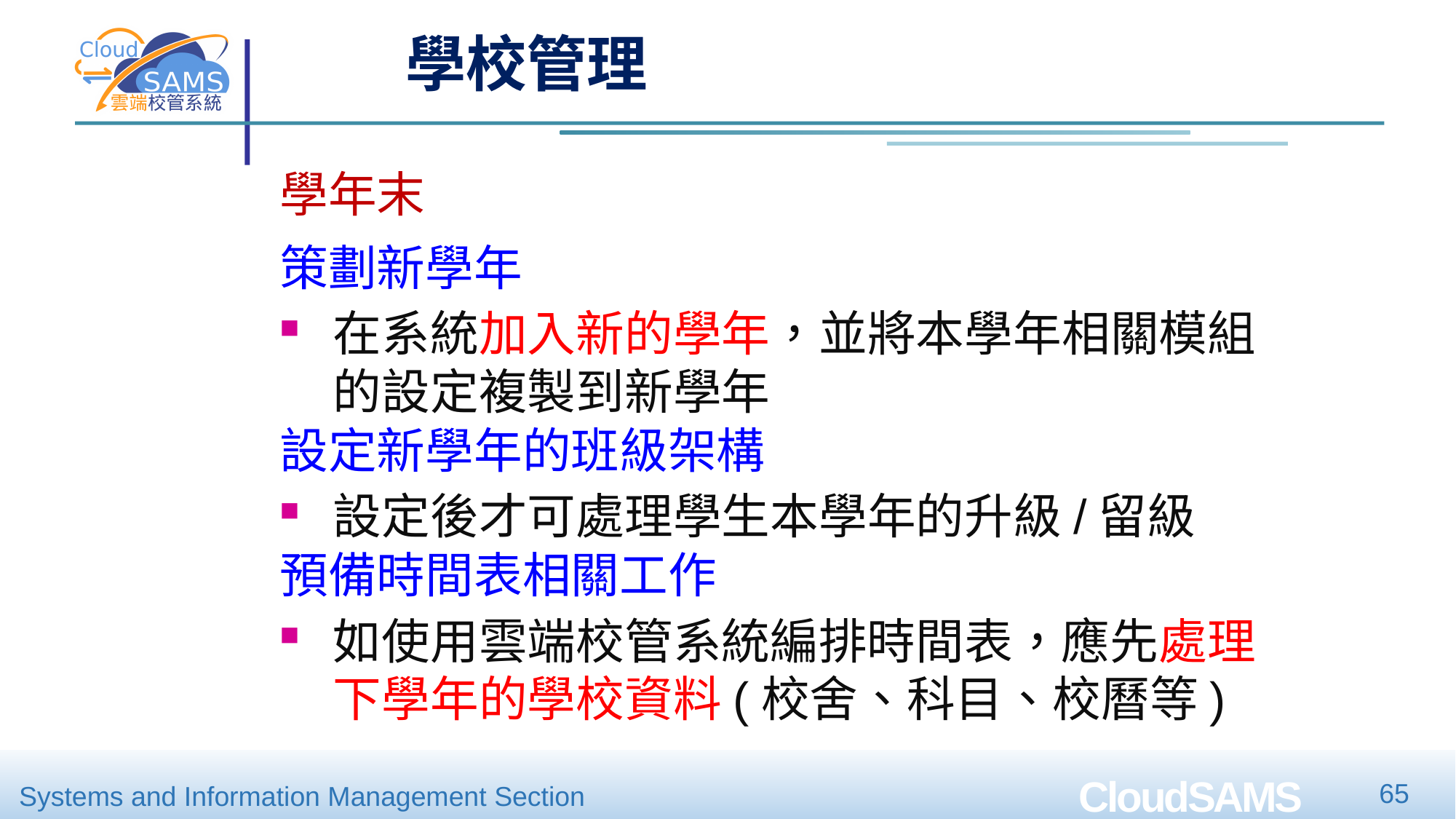

學校管理
學年末

策劃新學年
在系統加入新的學年，並將本學年相關模組的設定複製到新學年
設定新學年的班級架構
設定後才可處理學生本學年的升級/留級
預備時間表相關工作
如使用雲端校管系統編排時間表，應先處理下學年的學校資料(校舍、科目、校曆等)
65